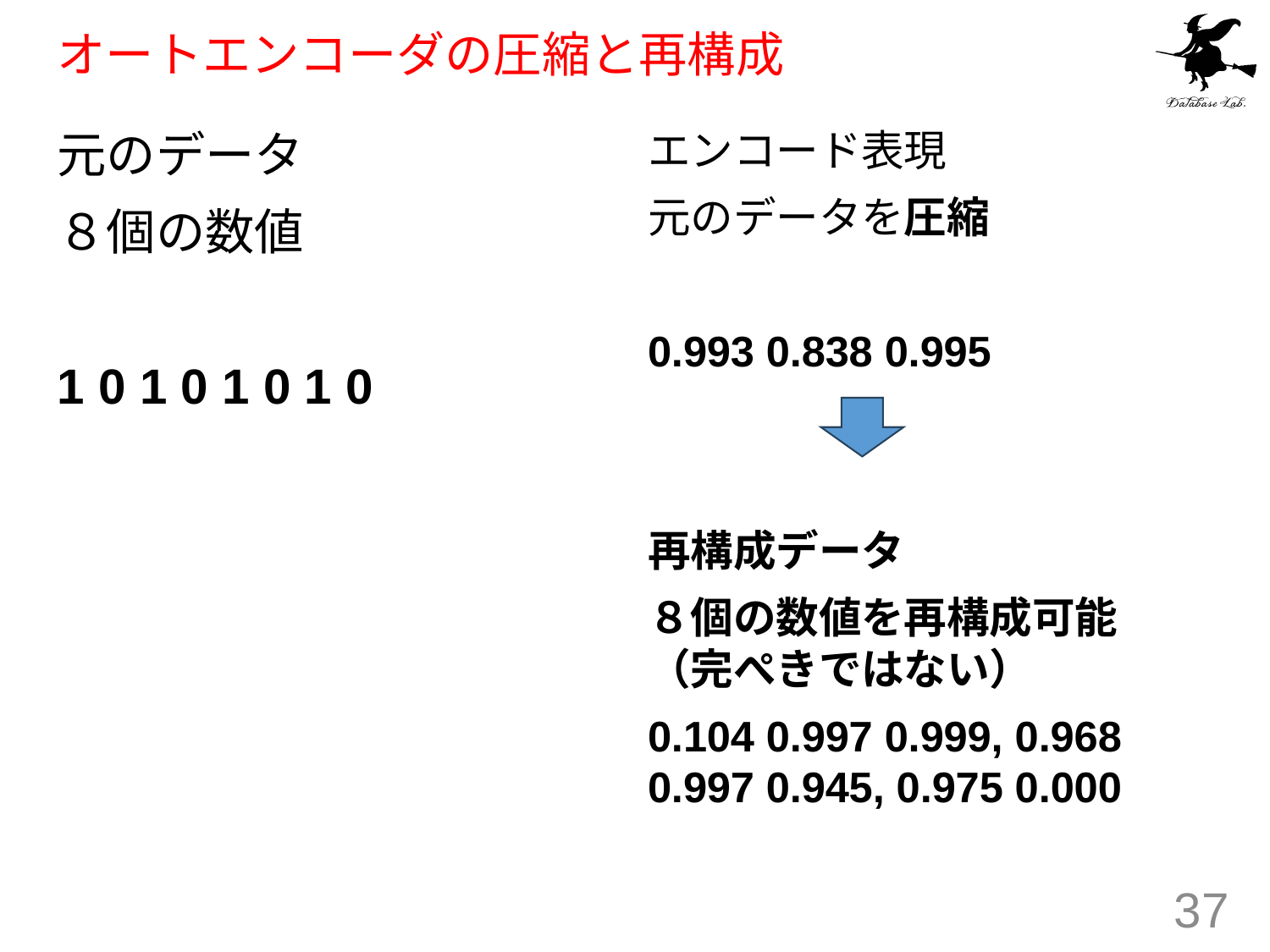

# オートエンコーダの圧縮と再構成
元のデータ
８個の数値

1 0 1 0 1 0 1 0
エンコード表現
元のデータを圧縮

0.993 0.838 0.995

再構成データ
８個の数値を再構成可能（完ぺきではない）
0.104 0.997 0.999, 0.968 0.997 0.945, 0.975 0.000

37